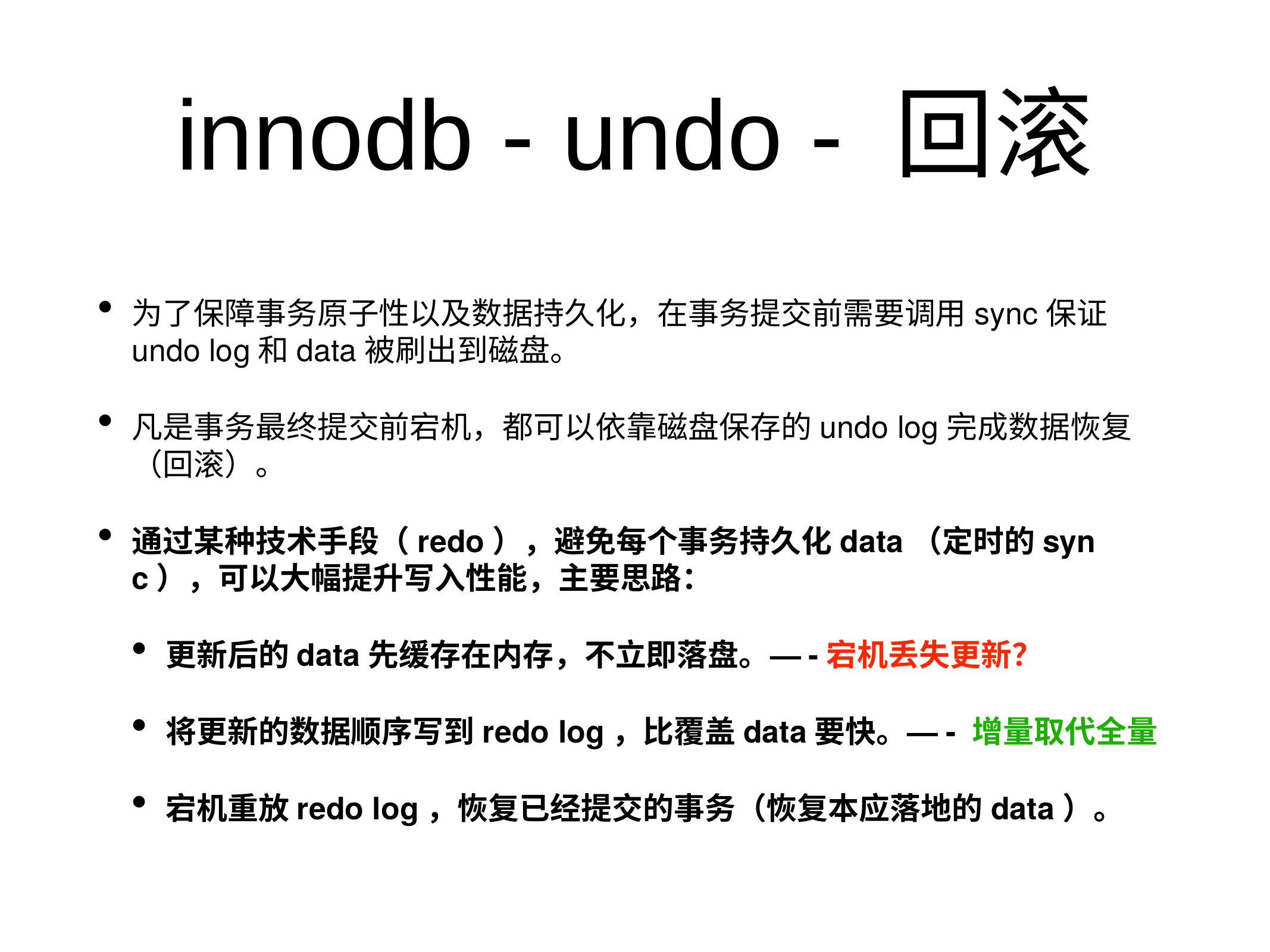

# innodb - undo - 回滚
为了保障事务原子性以及数据持久化，在事务提交前需要调用sync保证undo log和data被刷出到磁盘。
凡是事务最终提交前宕机，都可以依靠磁盘保存的undo log完成数据恢复（回滚）。
通过某种技术手段（redo），避免每个事务持久化data（定时的sync），可以大幅提升写入性能，主要思路：
更新后的data先缓存在内存，不立即落盘。—-宕机丢失更新？
将更新的数据顺序写到redo log，比覆盖data要快。—- 增量取代全量
宕机重放redo log，恢复已经提交的事务（恢复本应落地的data）。